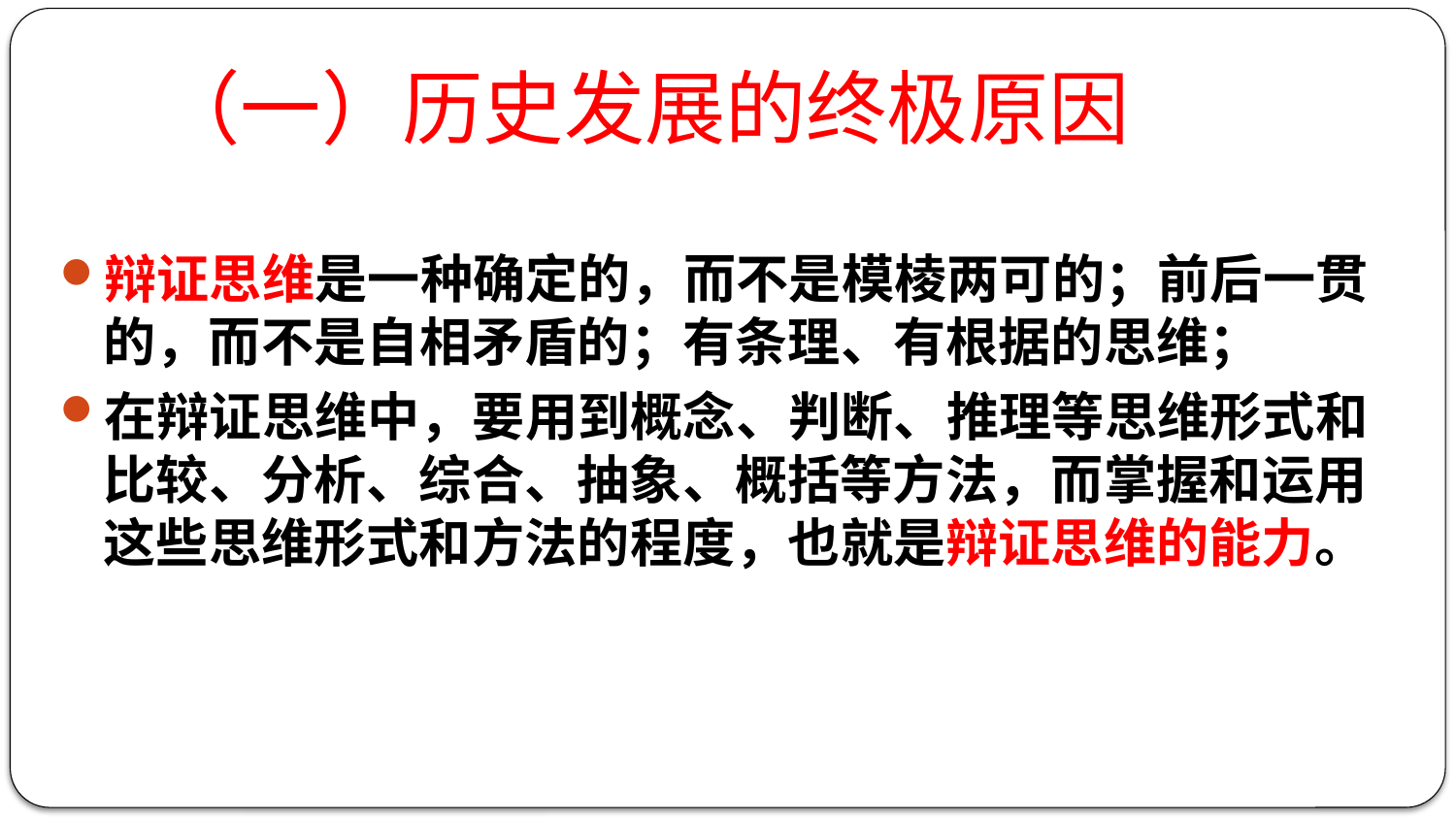

# （一）历史发展的终极原因
辩证思维是一种确定的，而不是模棱两可的；前后一贯的，而不是自相矛盾的；有条理、有根据的思维；
在辩证思维中，要用到概念、判断、推理等思维形式和比较、分析、综合、抽象、概括等方法，而掌握和运用这些思维形式和方法的程度，也就是辩证思维的能力。